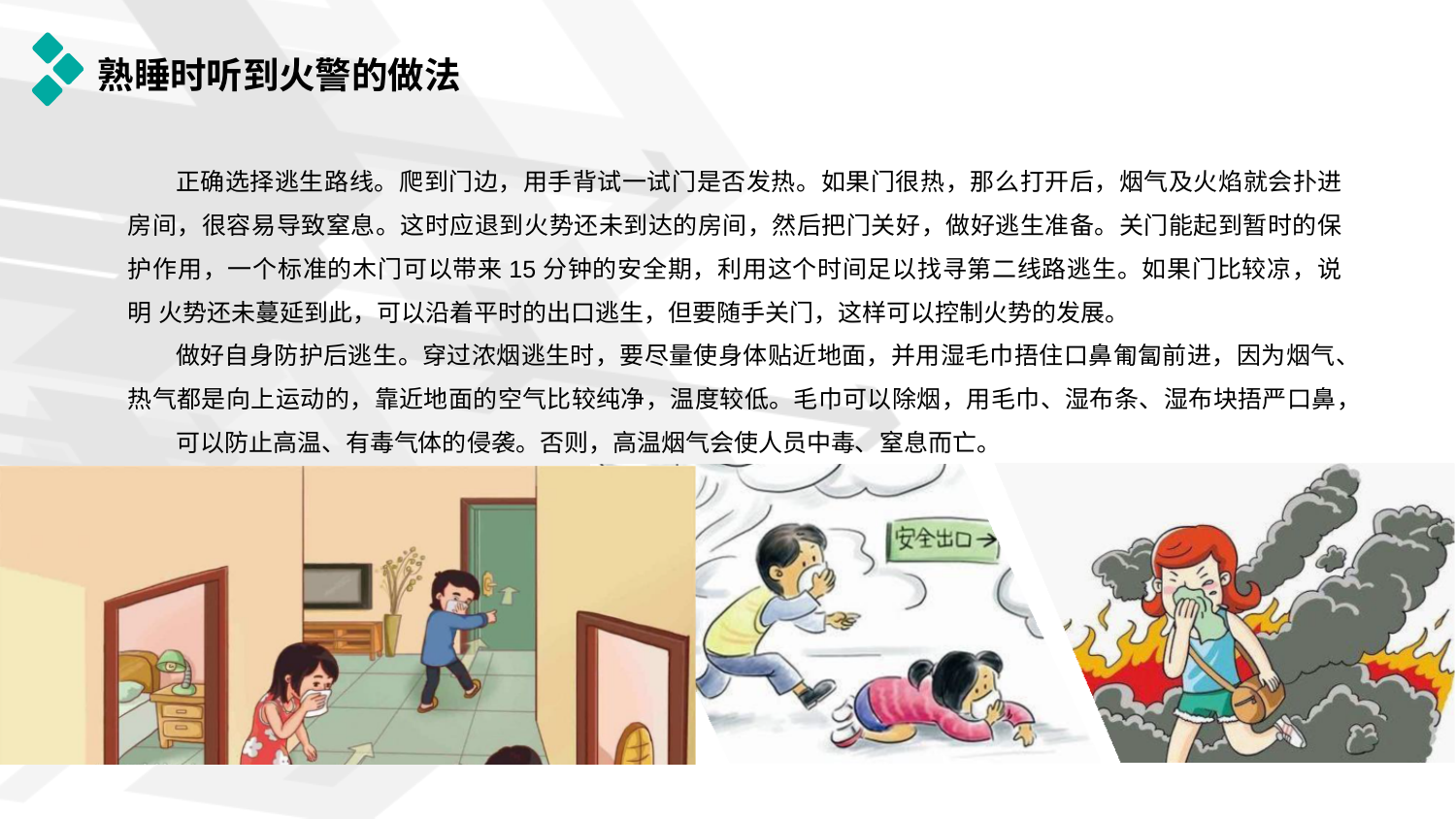

# 熟睡时听到火警的做法

正确选择逃生路线。爬到门边，用手背试一试门是否发热。如果门很热，那么打开后，烟气及火焰就会扑进 房间，很容易导致窒息。这时应退到火势还未到达的房间，然后把门关好，做好逃生准备。关门能起到暂时的保 护作用，一个标准的木门可以带来15分钟的安全期，利用这个时间足以找寻第二线路逃生。如果门比较凉，说明 火势还未蔓延到此，可以沿着平时的出口逃生，但要随手关门，这样可以控制火势的发展。
做好自身防护后逃生。穿过浓烟逃生时，要尽量使身体贴近地面，并用湿毛巾捂住口鼻匍匐前进，因为烟气、 热气都是向上运动的，靠近地面的空气比较纯净，温度较低。毛巾可以除烟，用毛巾、湿布条、湿布块捂严口鼻，
可以防止高温、有毒气体的侵袭。否则，高温烟气会使人员中毒、窒息而亡。